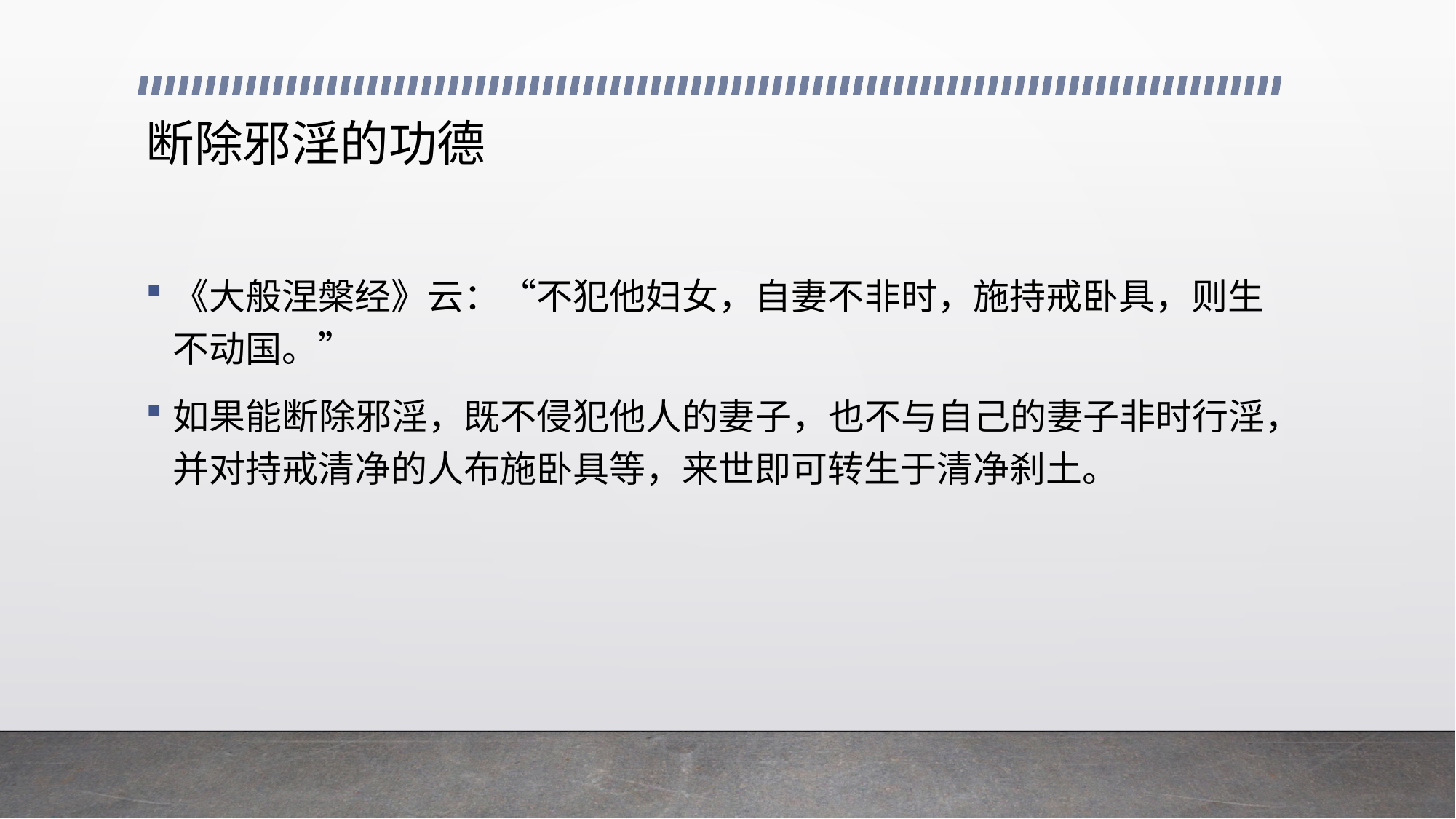

# 断除邪淫的功德
《大般涅槃经》云：“不犯他妇女，自妻不非时，施持戒卧具，则生不动国。”
如果能断除邪淫，既不侵犯他人的妻子，也不与自己的妻子非时行淫，并对持戒清净的人布施卧具等，来世即可转生于清净刹土。